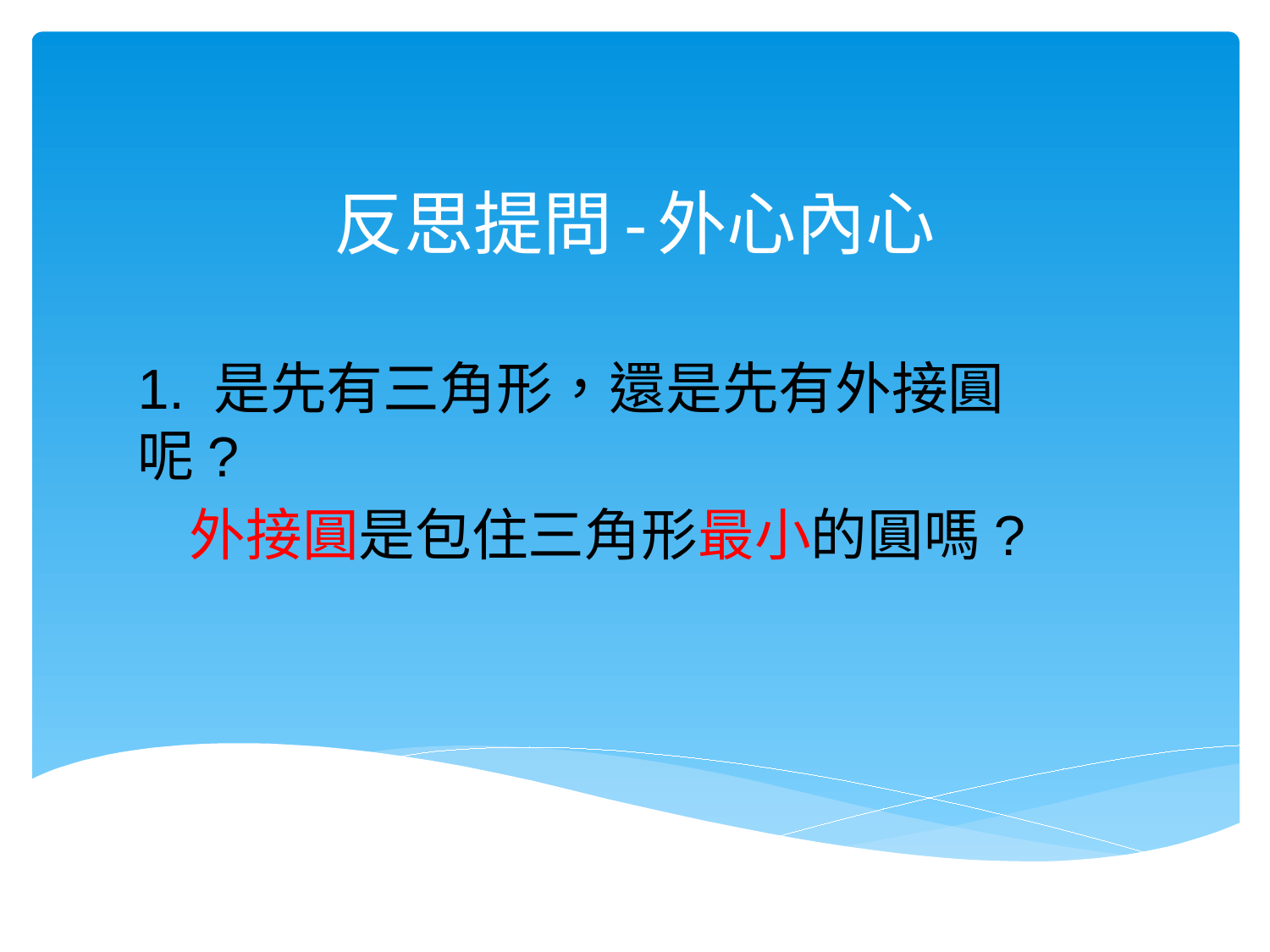

# 反思提問-外心內心
1. 是先有三角形，還是先有外接圓呢?
   外接圓是包住三角形最小的圓嗎?